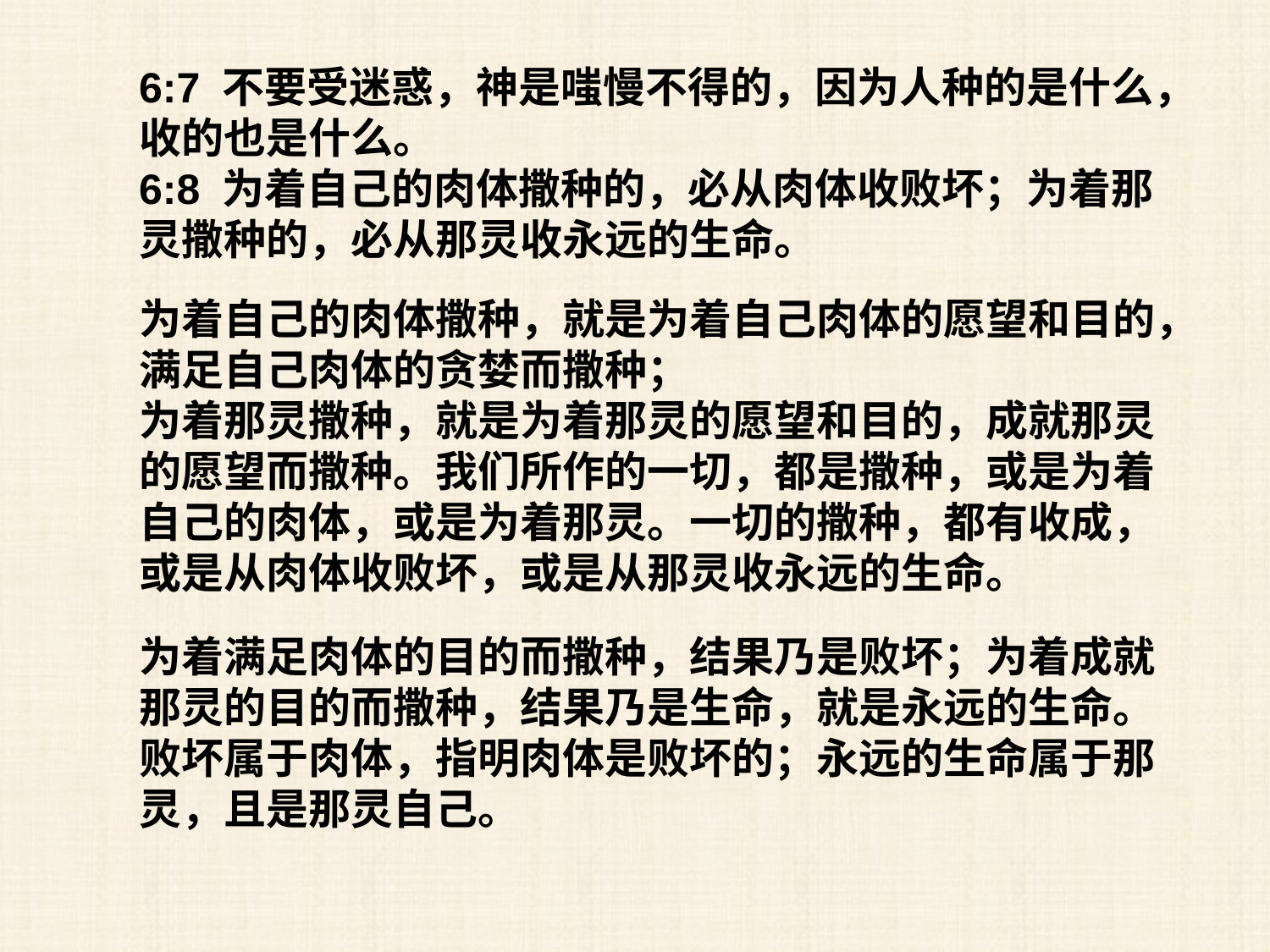

6:7 不要受迷惑，神是嗤慢不得的，因为人种的是什么，收的也是什么。
6:8 为着自己的肉体撒种的，必从肉体收败坏；为着那灵撒种的，必从那灵收永远的生命。
为着自己的肉体撒种，就是为着自己肉体的愿望和目的，满足自己肉体的贪婪而撒种；
为着那灵撒种，就是为着那灵的愿望和目的，成就那灵的愿望而撒种。我们所作的一切，都是撒种，或是为着自己的肉体，或是为着那灵。一切的撒种，都有收成，或是从肉体收败坏，或是从那灵收永远的生命。
为着满足肉体的目的而撒种，结果乃是败坏；为着成就那灵的目的而撒种，结果乃是生命，就是永远的生命。败坏属于肉体，指明肉体是败坏的；永远的生命属于那灵，且是那灵自己。